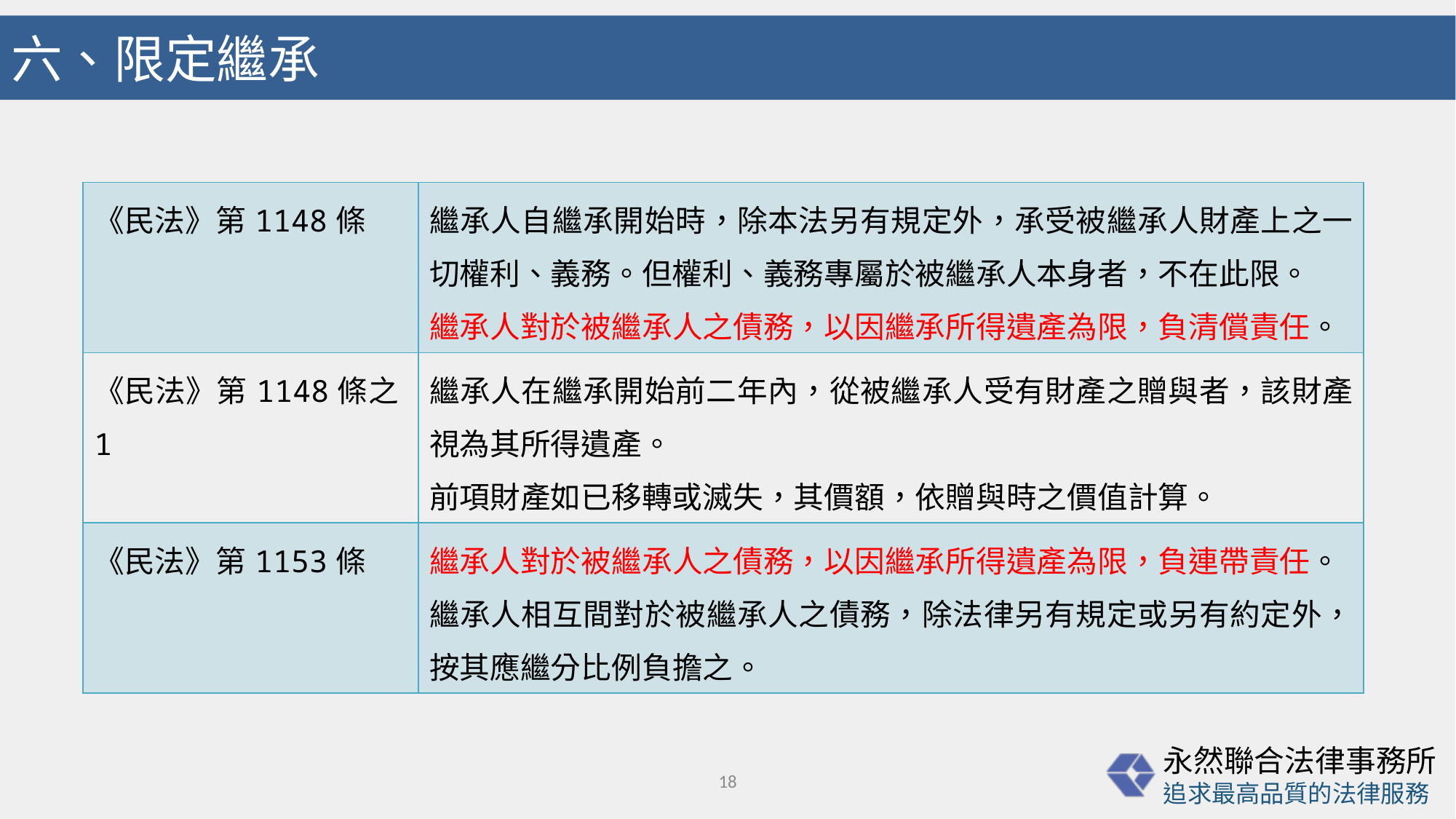

# 六、限定繼承
| 《民法》第1148條 | 繼承人自繼承開始時，除本法另有規定外，承受被繼承人財產上之一切權利、義務。但權利、義務專屬於被繼承人本身者，不在此限。 繼承人對於被繼承人之債務，以因繼承所得遺產為限，負清償責任。 |
| --- | --- |
| 《民法》第1148條之1 | 繼承人在繼承開始前二年內，從被繼承人受有財產之贈與者，該財產視為其所得遺產。 前項財產如已移轉或滅失，其價額，依贈與時之價值計算。 |
| 《民法》第1153條 | 繼承人對於被繼承人之債務，以因繼承所得遺產為限，負連帶責任。 繼承人相互間對於被繼承人之債務，除法律另有規定或另有約定外，按其應繼分比例負擔之。 |
18